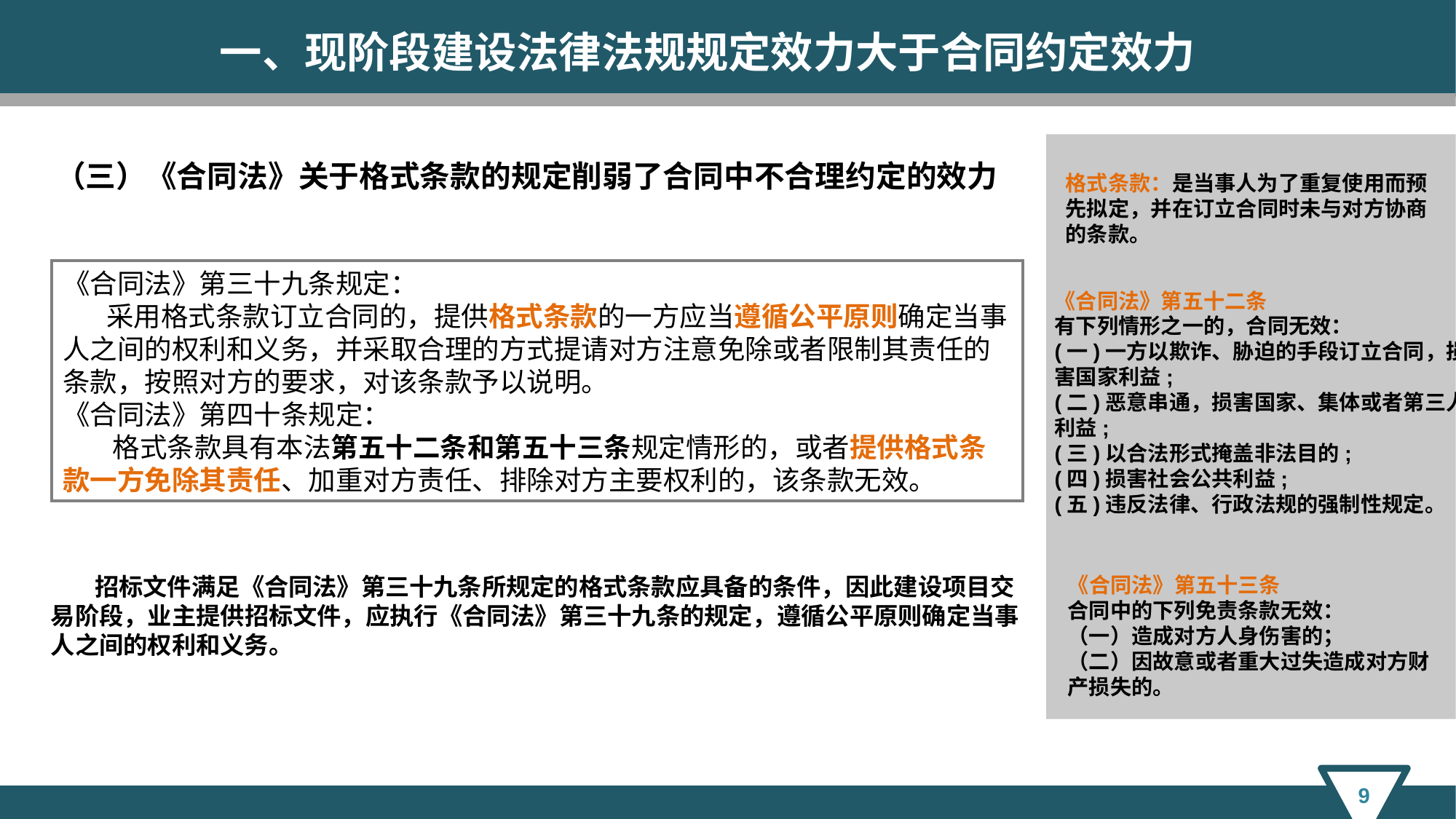

一、现阶段建设法律法规规定效力大于合同约定效力

（三）《合同法》关于格式条款的规定削弱了合同中不合理约定的效力
格式条款：是当事人为了重复使用而预先拟定，并在订立合同时未与对方协商的条款。
《合同法》第三十九条规定：
      采用格式条款订立合同的，提供格式条款的一方应当遵循公平原则确定当事人之间的权利和义务，并采取合理的方式提请对方注意免除或者限制其责任的条款，按照对方的要求，对该条款予以说明。
《合同法》第四十条规定：
       格式条款具有本法第五十二条和第五十三条规定情形的，或者提供格式条款一方免除其责任、加重对方责任、排除对方主要权利的，该条款无效。
《合同法》第五十二条
有下列情形之一的，合同无效：
(一)一方以欺诈、胁迫的手段订立合同，损害国家利益;
(二)恶意串通，损害国家、集体或者第三人利益;
(三)以合法形式掩盖非法目的;
(四)损害社会公共利益;
(五)违反法律、行政法规的强制性规定。
       招标文件满足《合同法》第三十九条所规定的格式条款应具备的条件，因此建设项目交易阶段，业主提供招标文件，应执行《合同法》第三十九条的规定，遵循公平原则确定当事人之间的权利和义务。
《合同法》第五十三条
合同中的下列免责条款无效：
（一）造成对方人身伤害的；
（二）因故意或者重大过失造成对方财产损失的。